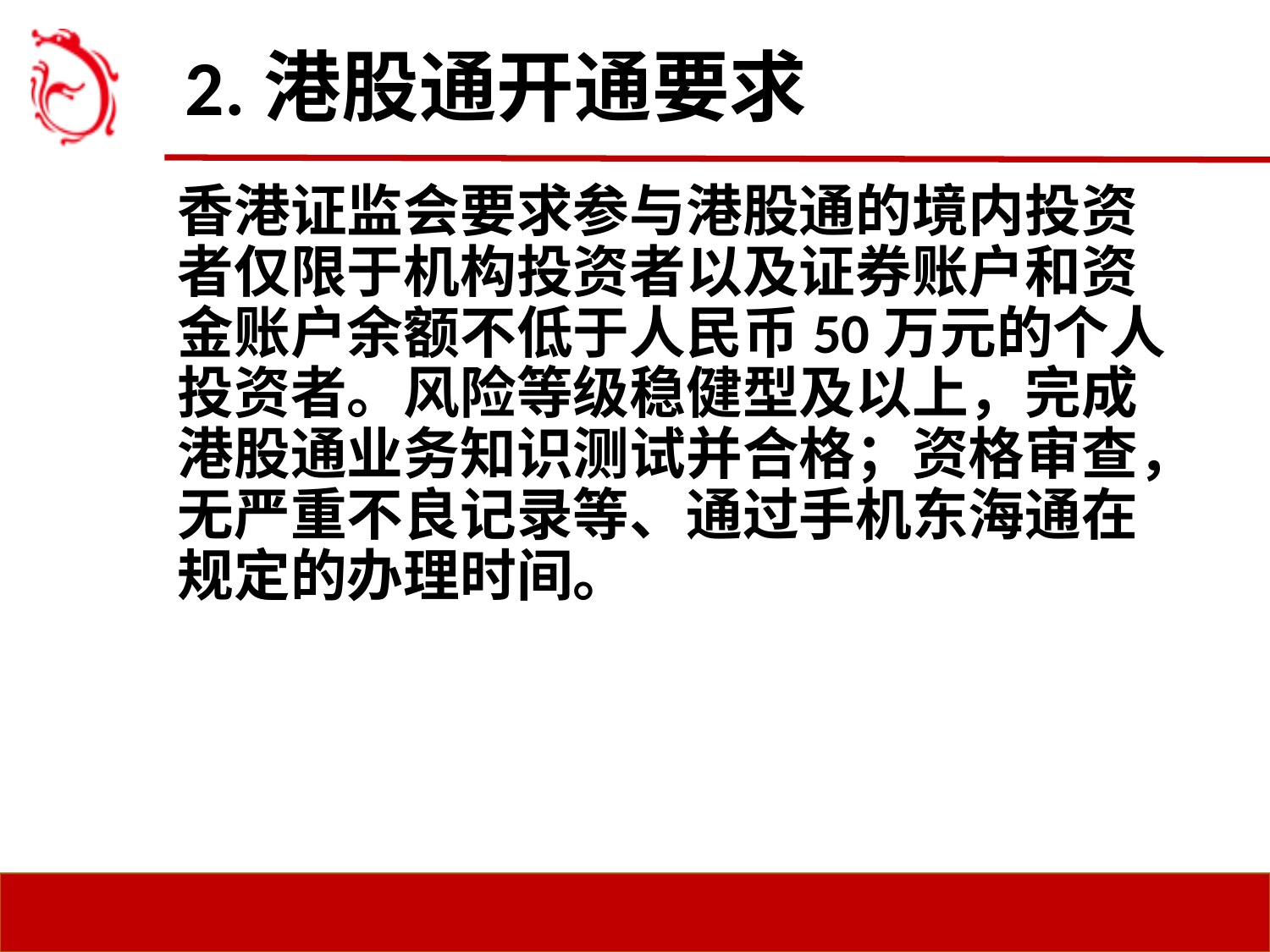

# 2.港股通开通要求
香港证监会要求参与港股通的境内投资者仅限于机构投资者以及证券账户和资金账户余额不低于人民币50万元的个人投资者。风险等级稳健型及以上，完成港股通业务知识测试并合格；资格审查，无严重不良记录等、通过手机东海通在规定的办理时间。